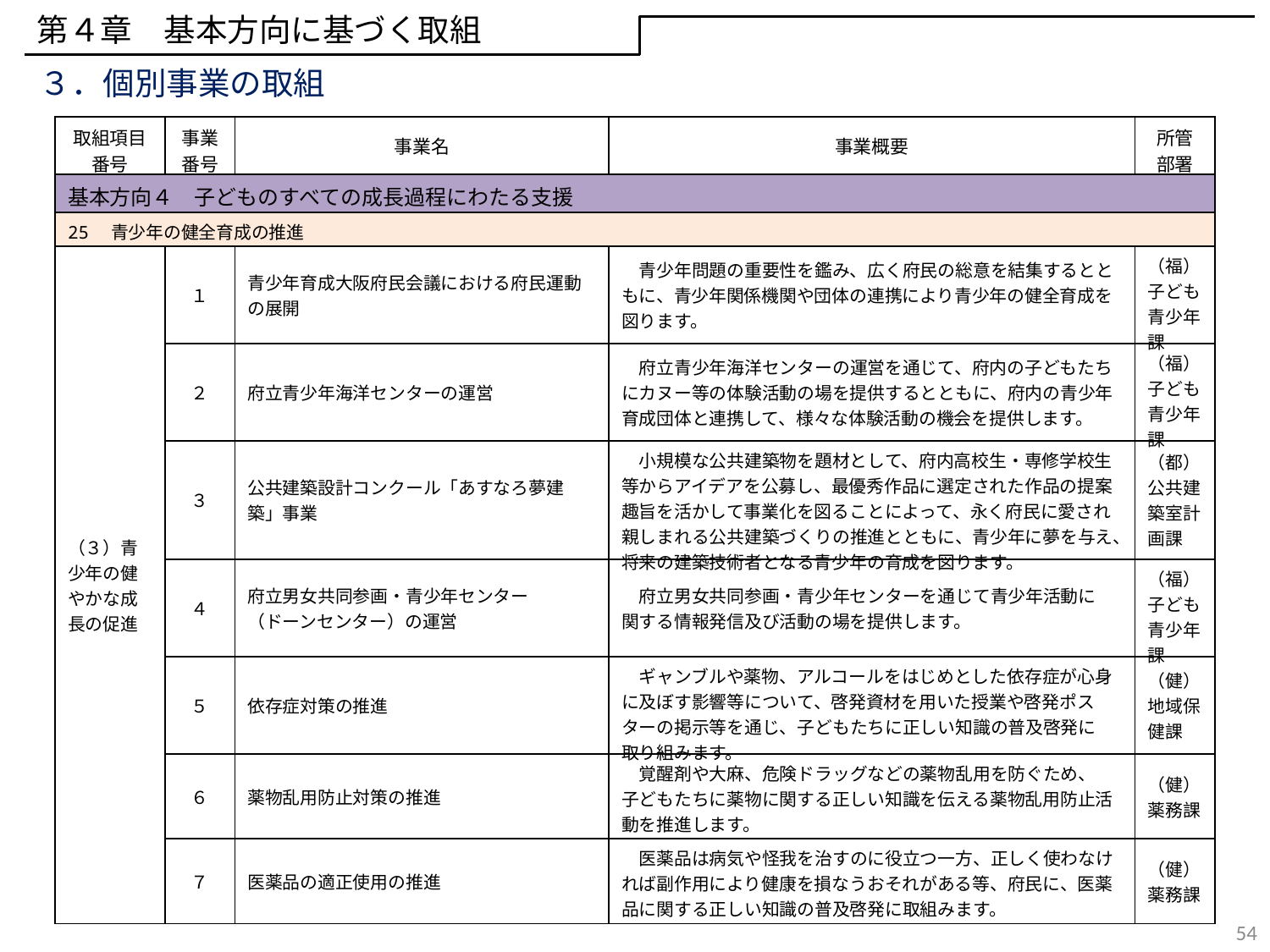

第４章　基本方向に基づく取組
３．個別事業の取組
| 取組項目 番号 | 事業 番号 | 事業名 | 事業概要 | 所管 部署 |
| --- | --- | --- | --- | --- |
| 基本方向４　子どものすべての成長過程にわたる支援 |  |  |  |  |
| 25　青少年の健全育成の推進 |  |  |  |  |
| （３）青少年の健やかな成長の促進 | １ | 青少年育成大阪府民会議における府民運動の展開 | 青少年問題の重要性を鑑み、広く府民の総意を結集するとともに、青少年関係機関や団体の連携により青少年の健全育成を図ります。 | （福）子ども青少年課 |
|  | ２ | 府立青少年海洋センターの運営 | 府立青少年海洋センターの運営を通じて、府内の子どもたちにカヌー等の体験活動の場を提供するとともに、府内の青少年育成団体と連携して、様々な体験活動の機会を提供します。 | （福）子ども青少年課 |
|  | ３ | 公共建築設計コンクール「あすなろ夢建築」事業 | 小規模な公共建築物を題材として、府内高校生・専修学校生等からアイデアを公募し、最優秀作品に選定された作品の提案趣旨を活かして事業化を図ることによって、永く府民に愛され親しまれる公共建築づくりの推進とともに、青少年に夢を与え、将来の建築技術者となる青少年の育成を図ります。 | （都）公共建築室計画課 |
|  | ４ | 府立男女共同参画・青少年センター （ドーンセンター）の運営 | 府立男女共同参画・青少年センターを通じて青少年活動に 関する情報発信及び活動の場を提供します。 | （福）子ども青少年課 |
|  | ５ | 依存症対策の推進 | ギャンブルや薬物、アルコールをはじめとした依存症が心身に及ぼす影響等について、啓発資材を用いた授業や啓発ポスターの掲示等を通じ、子どもたちに正しい知識の普及啓発に 取り組みます。 | （健）地域保健課 |
|  | ６ | 薬物乱用防止対策の推進 | 覚醒剤や大麻、危険ドラッグなどの薬物乱用を防ぐため、 子どもたちに薬物に関する正しい知識を伝える薬物乱用防止活動を推進します。 | （健）薬務課 |
|  | ７ | 医薬品の適正使用の推進 | 医薬品は病気や怪我を治すのに役立つ一方、正しく使わなければ副作用により健康を損なうおそれがある等、府民に、医薬品に関する正しい知識の普及啓発に取組みます。 | （健）薬務課 |
54